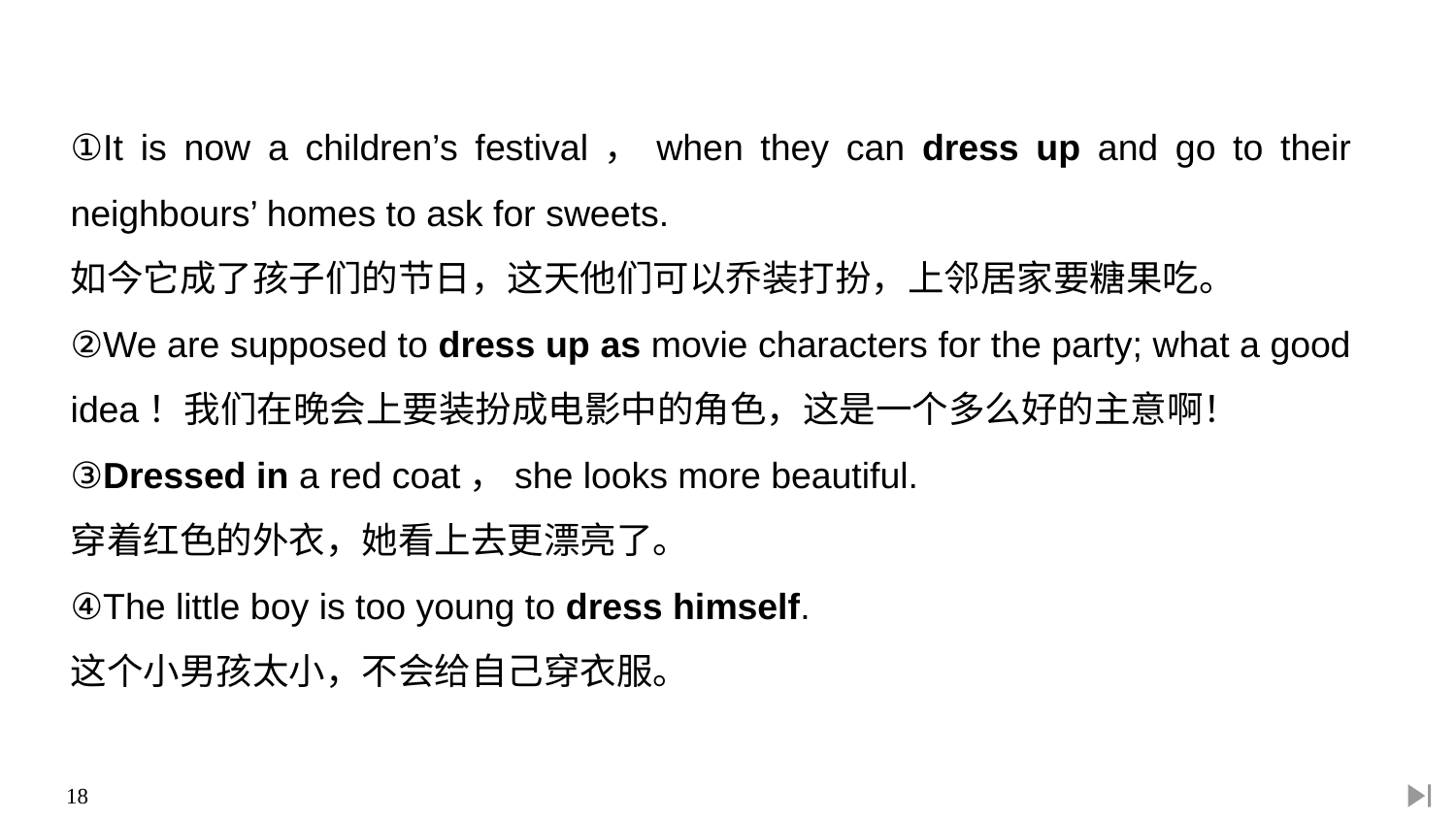

①It is now a children’s festival，when they can dress up and go to their neighbours’ homes to ask for sweets.
如今它成了孩子们的节日，这天他们可以乔装打扮，上邻居家要糖果吃。
②We are supposed to dress up as movie characters for the party; what a good idea！我们在晚会上要装扮成电影中的角色，这是一个多么好的主意啊！
③Dressed in a red coat，she looks more beautiful.
穿着红色的外衣，她看上去更漂亮了。
④The little boy is too young to dress himself.
这个小男孩太小，不会给自己穿衣服。